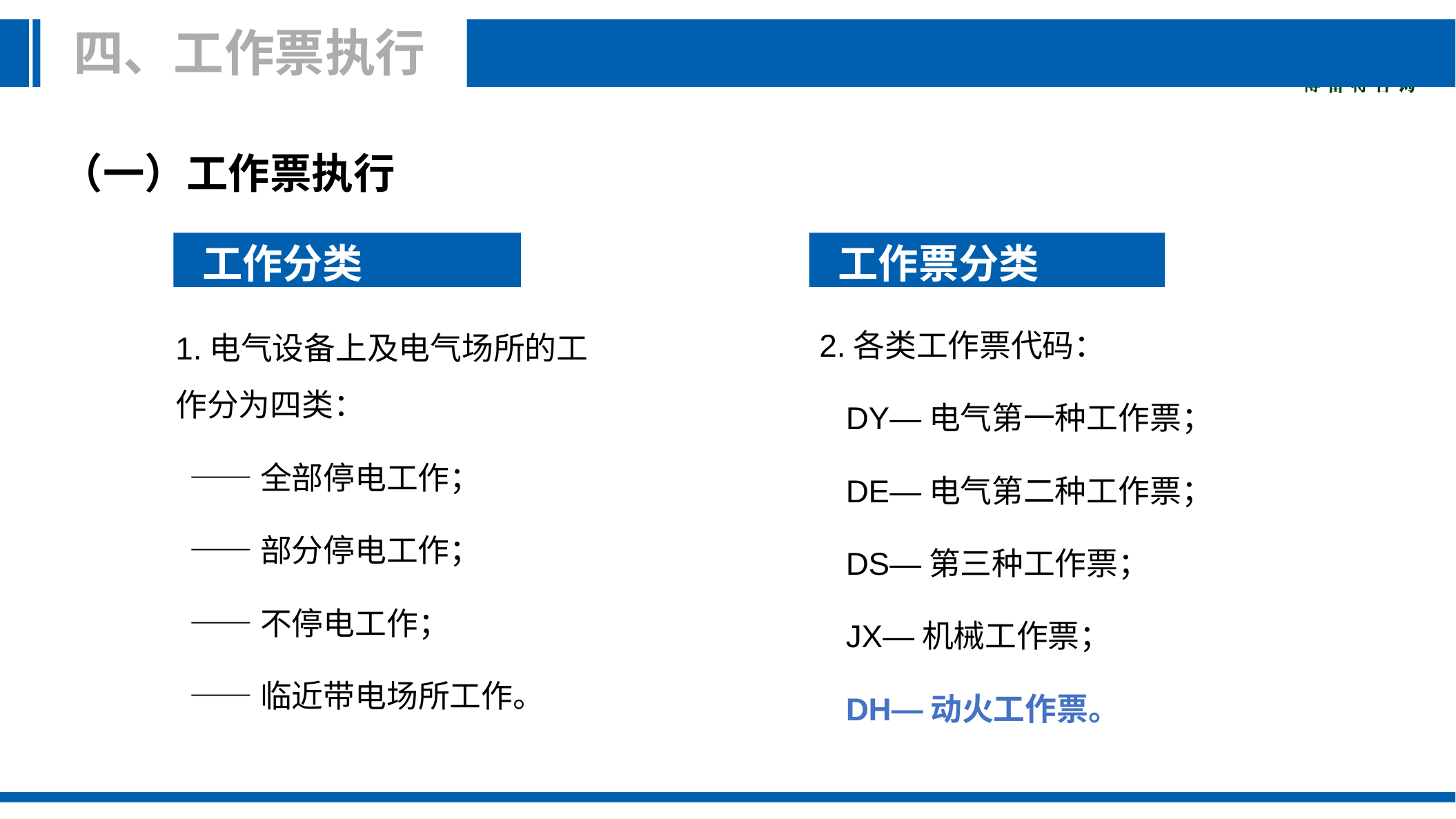

四、工作票执行
（一）工作票执行
 工作分类
 工作票分类
2.各类工作票代码：
   DY—电气第一种工作票；
   DE—电气第二种工作票；
   DS—第三种工作票；
   JX—机械工作票；
   DH—动火工作票。
1.电气设备上及电气场所的工作分为四类：
  ——全部停电工作；
  ——部分停电工作；
  ——不停电工作；
  ——临近带电场所工作。